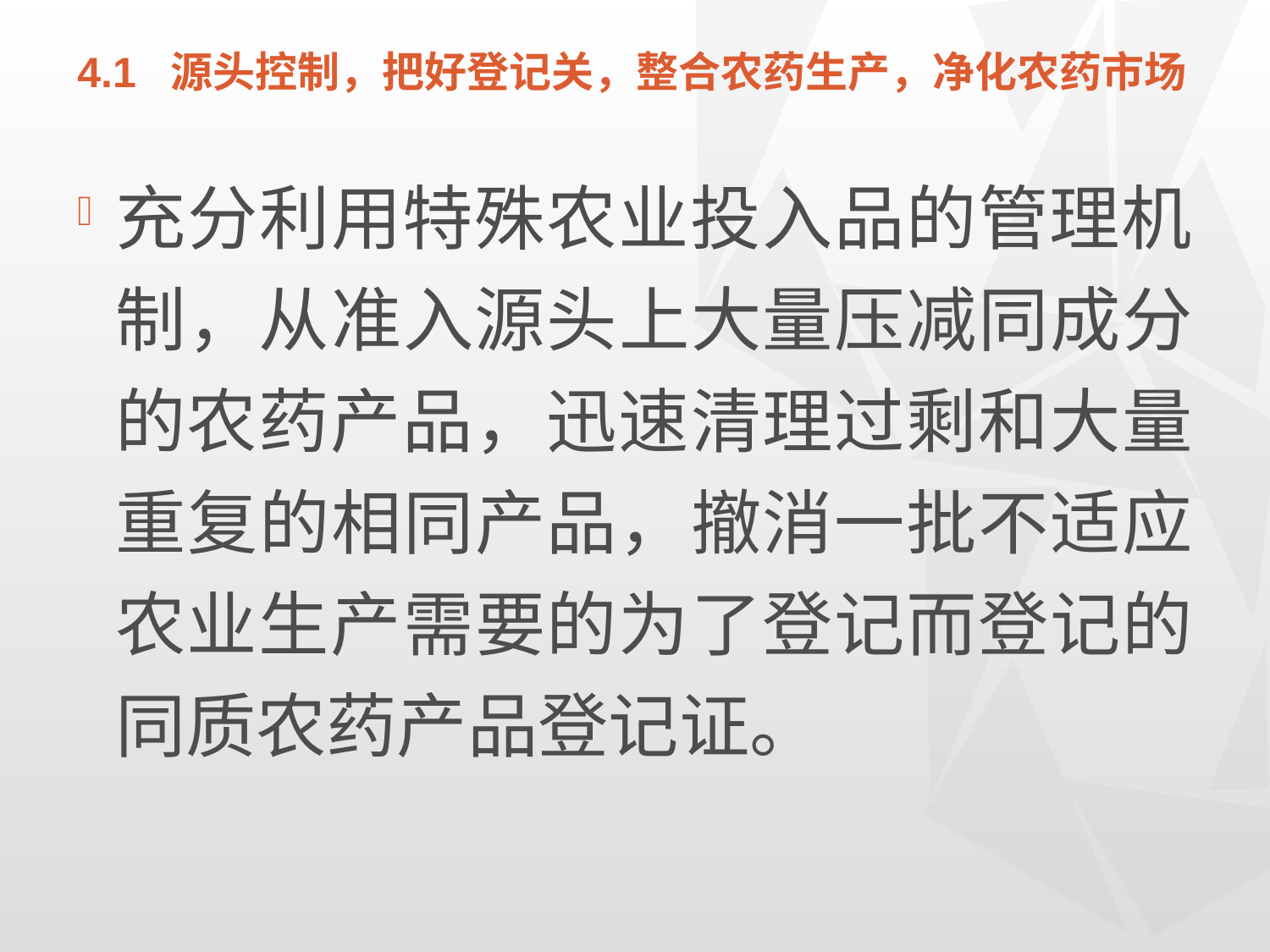

# 4.1  源头控制，把好登记关，整合农药生产，净化农药市场
充分利用特殊农业投入品的管理机制，从准入源头上大量压减同成分的农药产品，迅速清理过剩和大量重复的相同产品，撤消一批不适应农业生产需要的为了登记而登记的同质农药产品登记证。